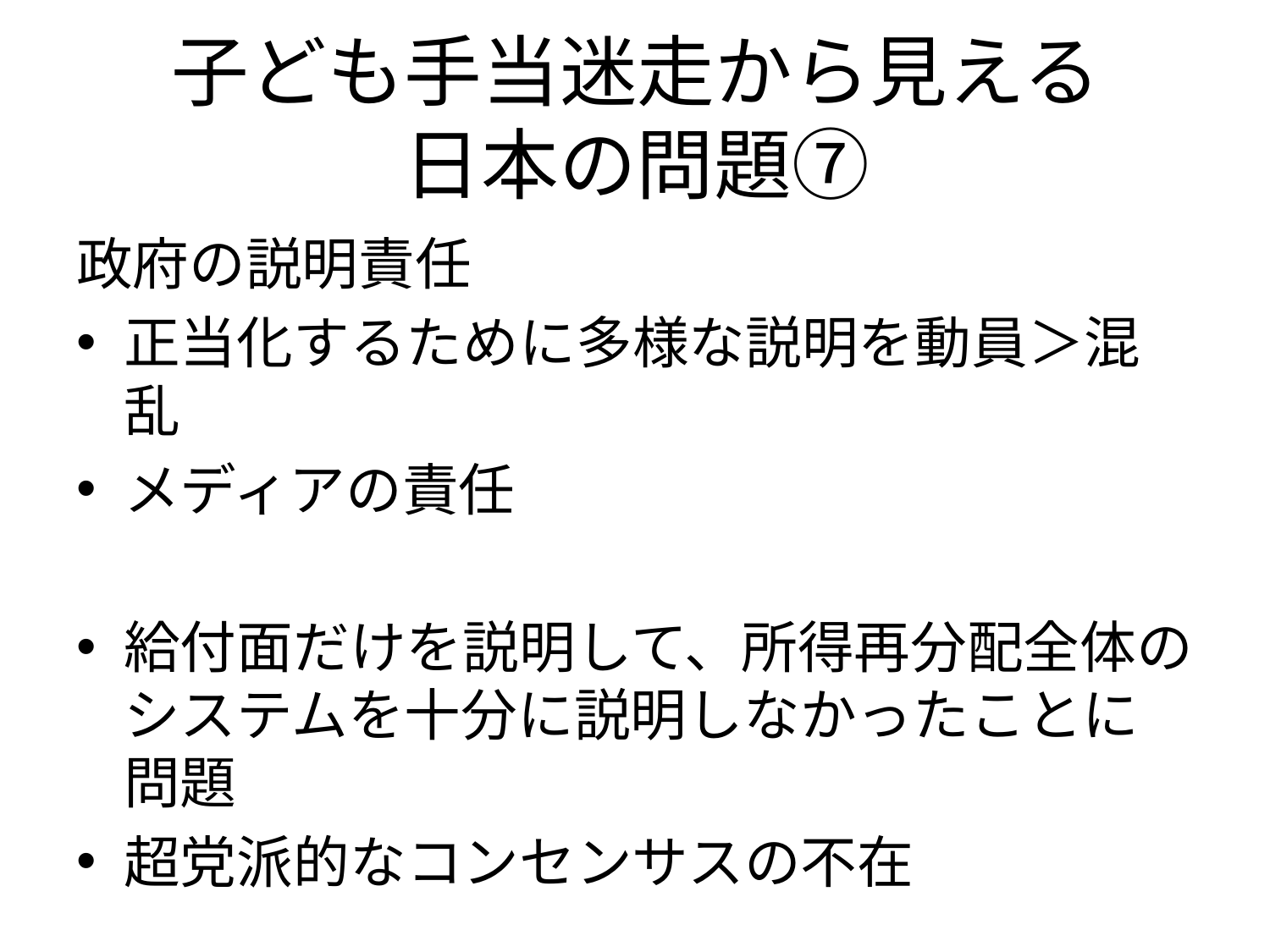

# 子ども手当迷走から見える 日本の問題⑦
政府の説明責任
正当化するために多様な説明を動員＞混乱
メディアの責任

給付面だけを説明して、所得再分配全体のシステムを十分に説明しなかったことに問題
超党派的なコンセンサスの不在